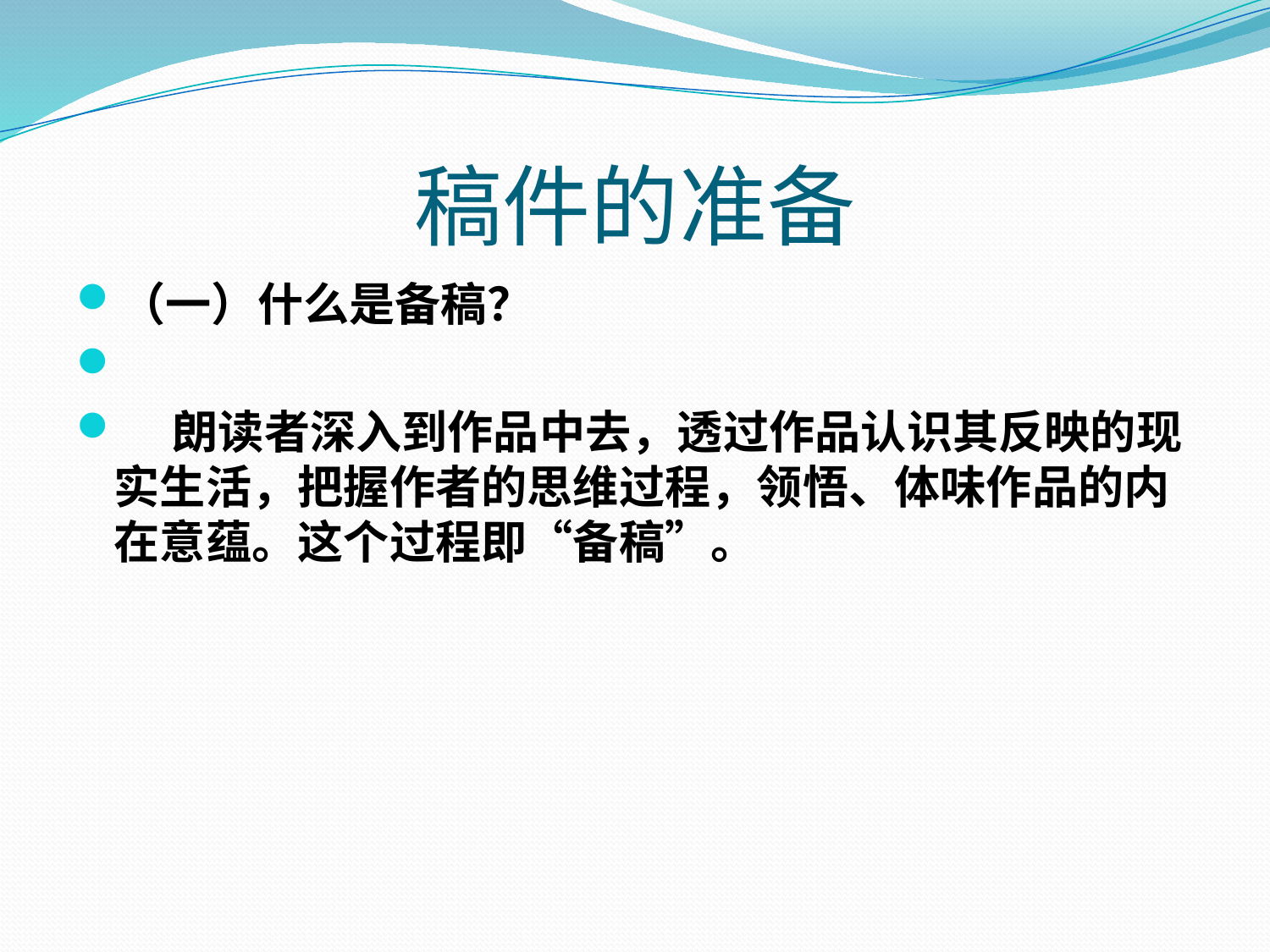

# 稿件的准备
（一）什么是备稿？

    朗读者深入到作品中去，透过作品认识其反映的现实生活，把握作者的思维过程，领悟、体味作品的内在意蕴。这个过程即“备稿”。